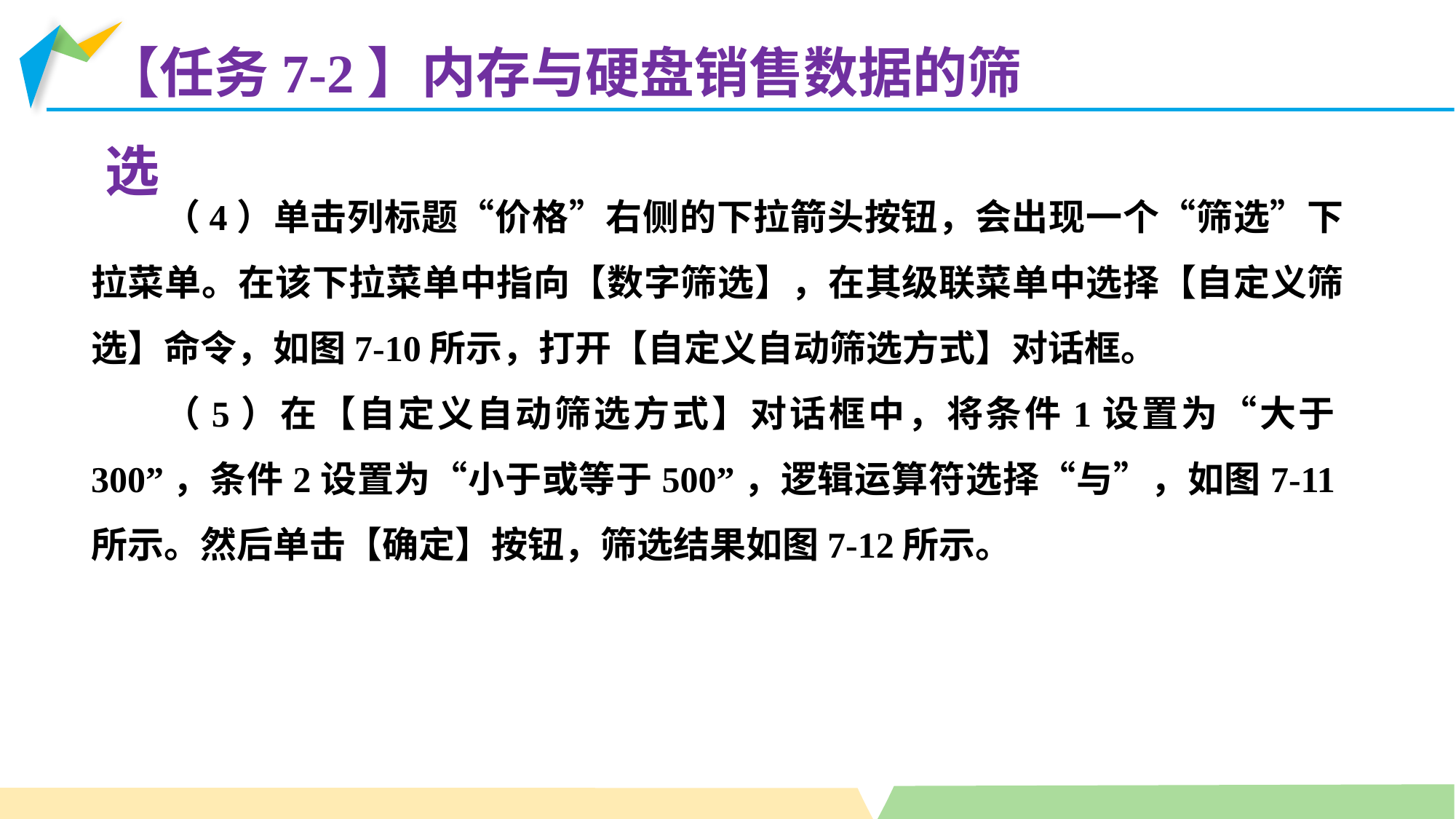

【任务7-2】内存与硬盘销售数据的筛选
（4）单击列标题“价格”右侧的下拉箭头按钮，会出现一个“筛选”下拉菜单。在该下拉菜单中指向【数字筛选】，在其级联菜单中选择【自定义筛选】命令，如图7-10所示，打开【自定义自动筛选方式】对话框。
（5）在【自定义自动筛选方式】对话框中，将条件1设置为“大于300”，条件2设置为“小于或等于500”，逻辑运算符选择“与”，如图7-11所示。然后单击【确定】按钮，筛选结果如图7-12所示。